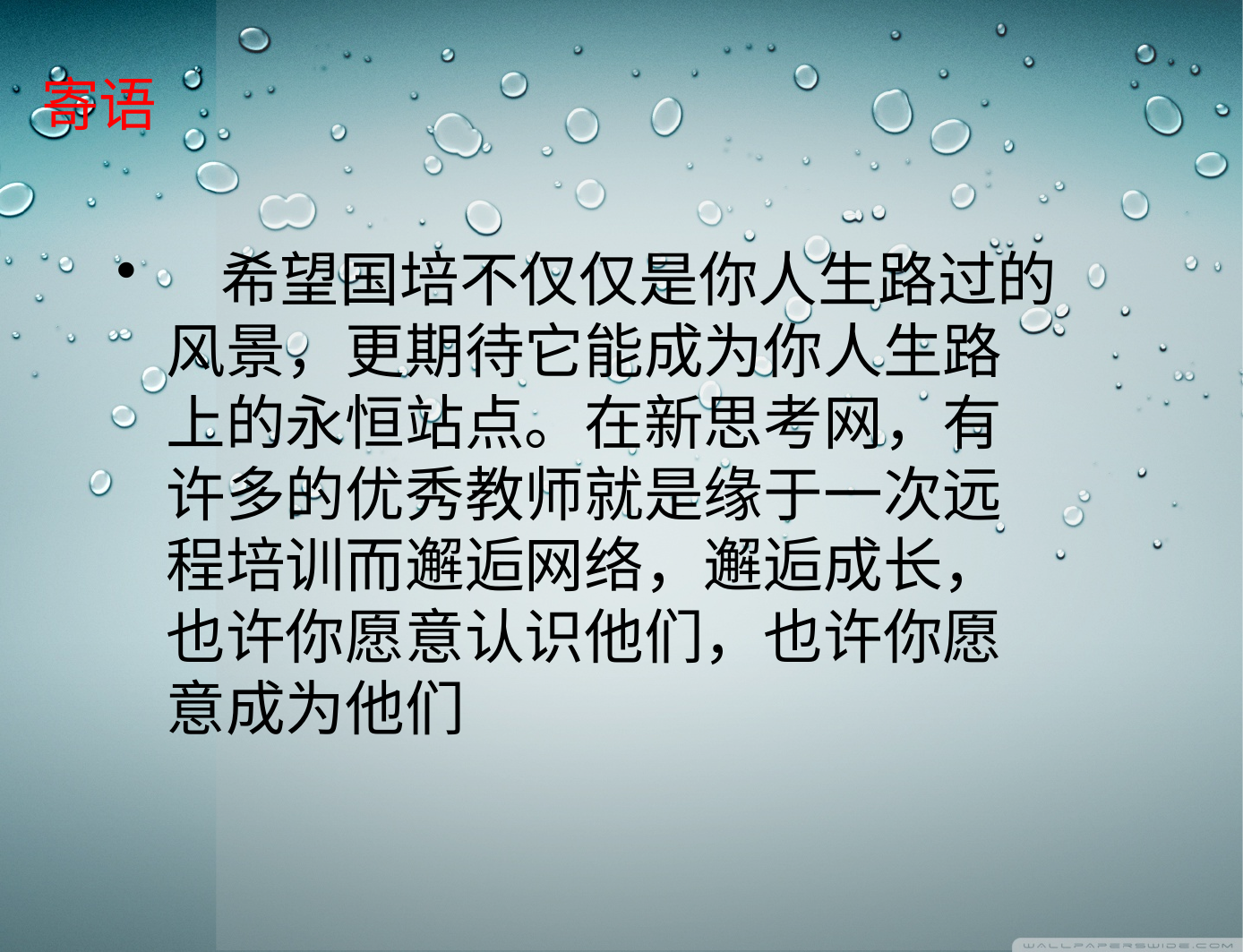

# 寄语
   希望国培不仅仅是你人生路过的风景，更期待它能成为你人生路上的永恒站点。在新思考网，有许多的优秀教师就是缘于一次远程培训而邂逅网络，邂逅成长，也许你愿意认识他们，也许你愿意成为他们